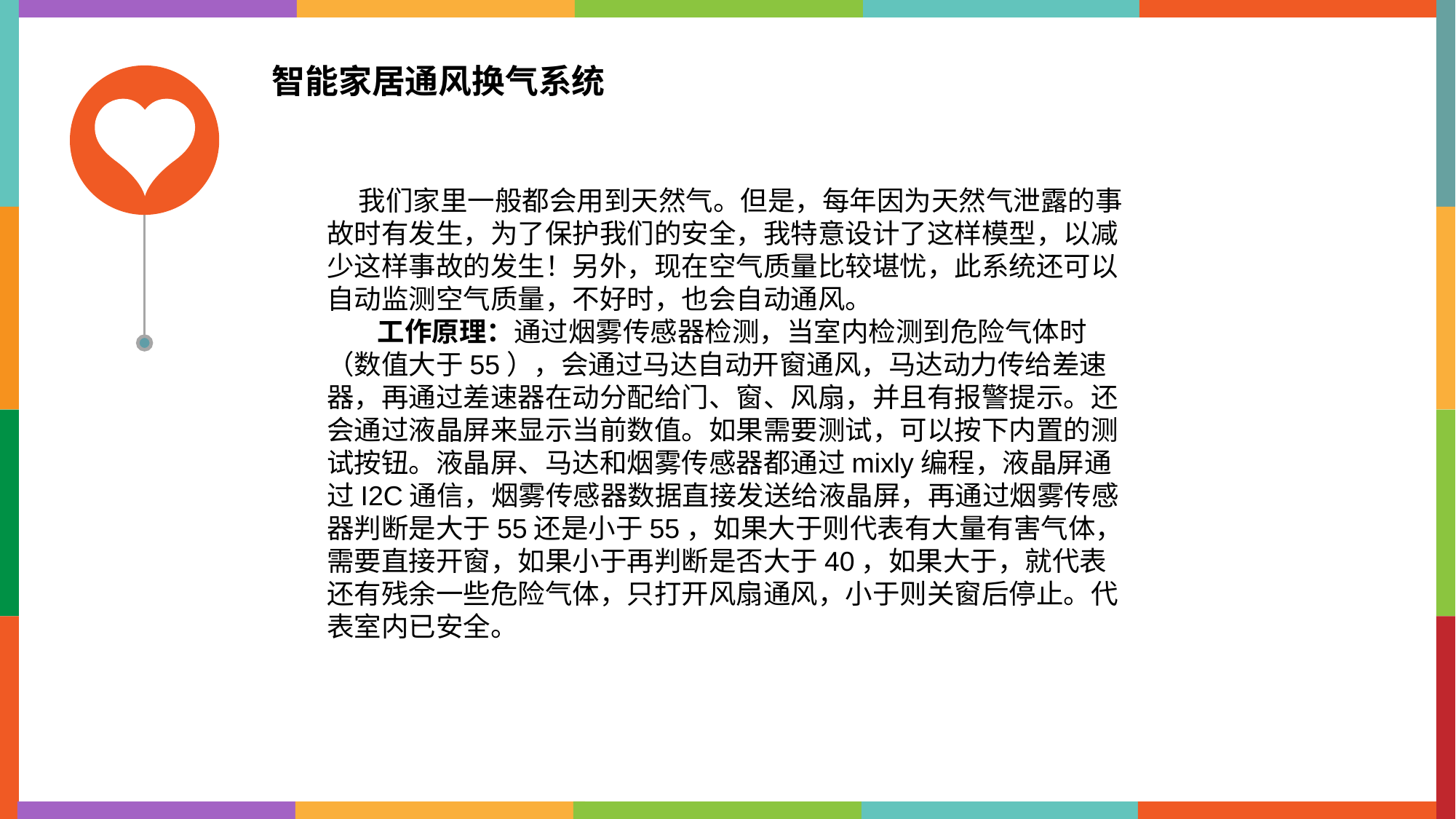

智能家居通风换气系统

2015年工作情况
我们家里一般都会用到天然气。但是，每年因为天然气泄露的事故时有发生，为了保护我们的安全，我特意设计了这样模型，以减少这样事故的发生！另外，现在空气质量比较堪忧，此系统还可以自动监测空气质量，不好时，也会自动通风。
  工作原理：通过烟雾传感器检测，当室内检测到危险气体时（数值大于55），会通过马达自动开窗通风，马达动力传给差速器，再通过差速器在动分配给门、窗、风扇，并且有报警提示。还会通过液晶屏来显示当前数值。如果需要测试，可以按下内置的测试按钮。液晶屏、马达和烟雾传感器都通过mixly编程，液晶屏通过I2C通信，烟雾传感器数据直接发送给液晶屏，再通过烟雾传感器判断是大于55还是小于55，如果大于则代表有大量有害气体，需要直接开窗，如果小于再判断是否大于40，如果大于，就代表还有残余一些危险气体，只打开风扇通风，小于则关窗后停止。代表室内已安全。
这里输入简单的文字概述这里输入简单字概述这里输入简单简单的文字概述这里输入简单的文字概述简单的文字概述这里输入简单的文字概述这里输入简单的文字概述这里输入简单的文字概述这里输入简单的文字概述这里输入